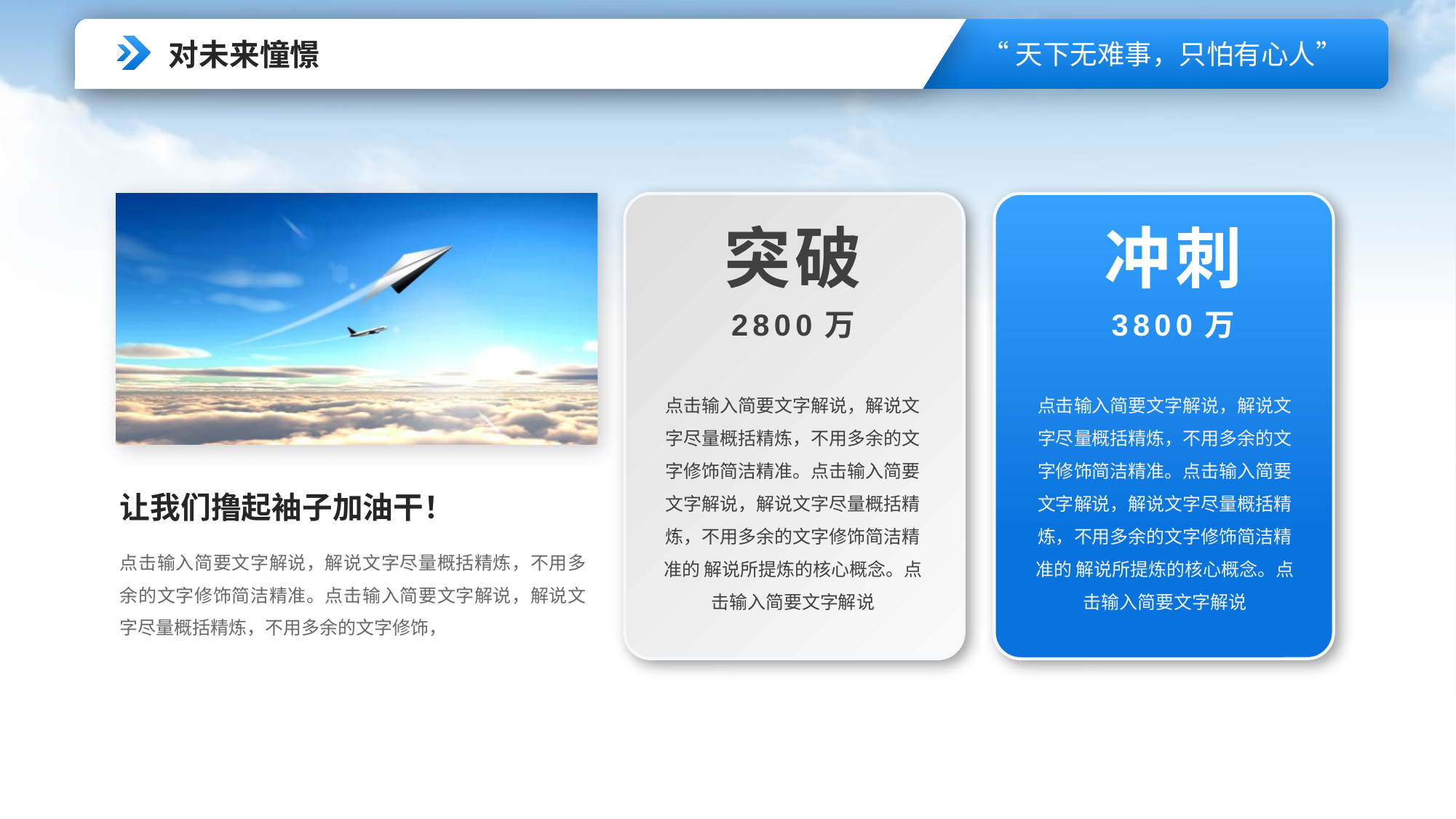

对未来憧憬

突破
冲刺
2800万
3800万
点击输入简要文字解说，解说文字尽量概括精炼，不用多余的文字修饰简洁精准。点击输入简要文字解说，解说文字尽量概括精炼，不用多余的文字修饰简洁精准的 解说所提炼的核心概念。点击输入简要文字解说
点击输入简要文字解说，解说文字尽量概括精炼，不用多余的文字修饰简洁精准。点击输入简要文字解说，解说文字尽量概括精炼，不用多余的文字修饰简洁精准的 解说所提炼的核心概念。点击输入简要文字解说
让我们撸起袖子加油干！
点击输入简要文字解说，解说文字尽量概括精炼，不用多余的文字修饰简洁精准。点击输入简要文字解说，解说文字尽量概括精炼，不用多余的文字修饰，